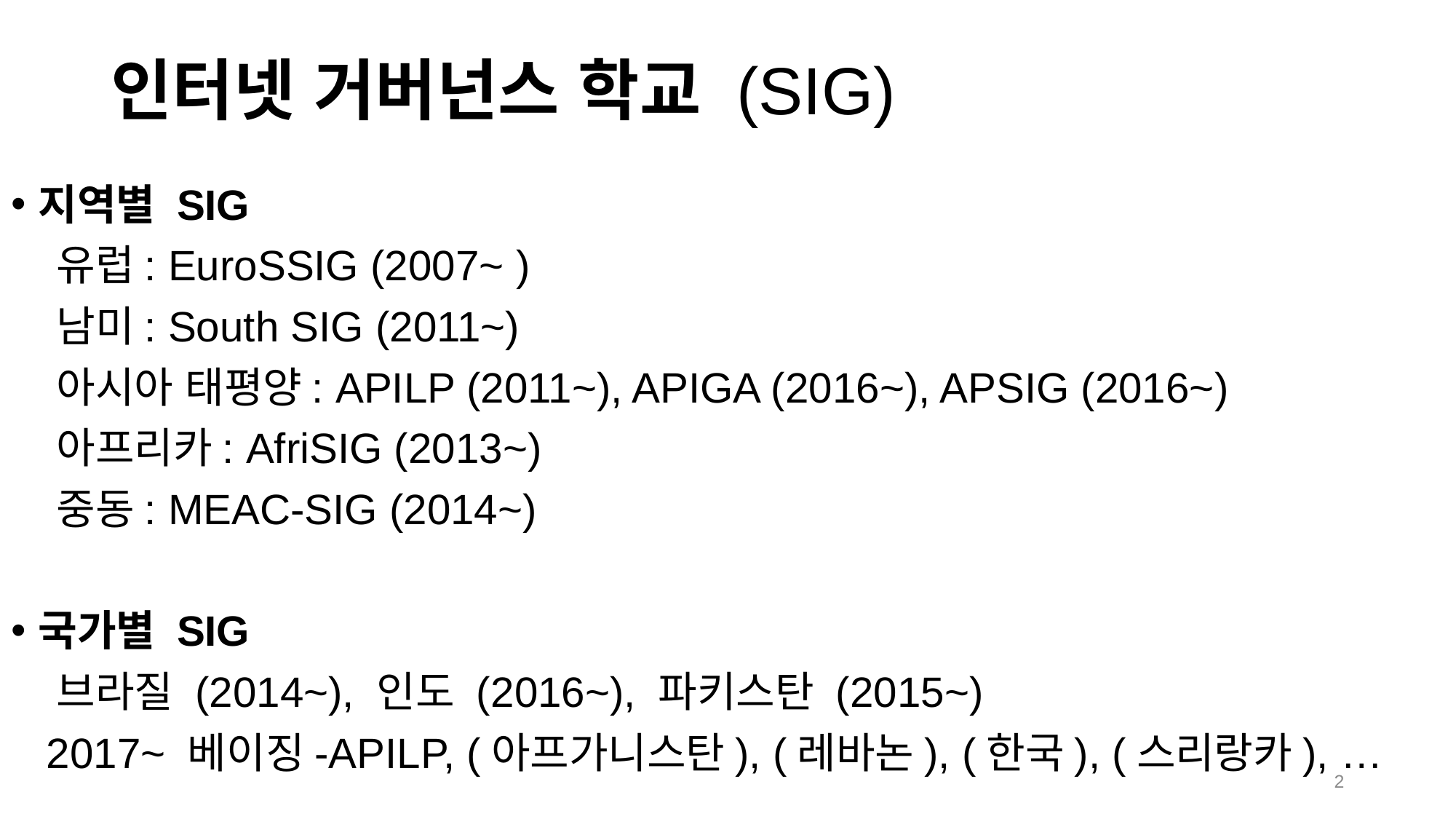

# 인터넷 거버넌스 학교 (SIG)
지역별 SIG
   유럽: EuroSSIG (2007~ )
   남미: South SIG (2011~)
   아시아 태평양: APILP (2011~), APIGA (2016~), APSIG (2016~)
   아프리카: AfriSIG (2013~)
   중동: MEAC-SIG (2014~)

국가별 SIG
   브라질 (2014~), 인도 (2016~), 파키스탄 (2015~)
   2017~ 베이징-APILP, (아프가니스탄), (레바논), (한국), (스리랑카), …
2